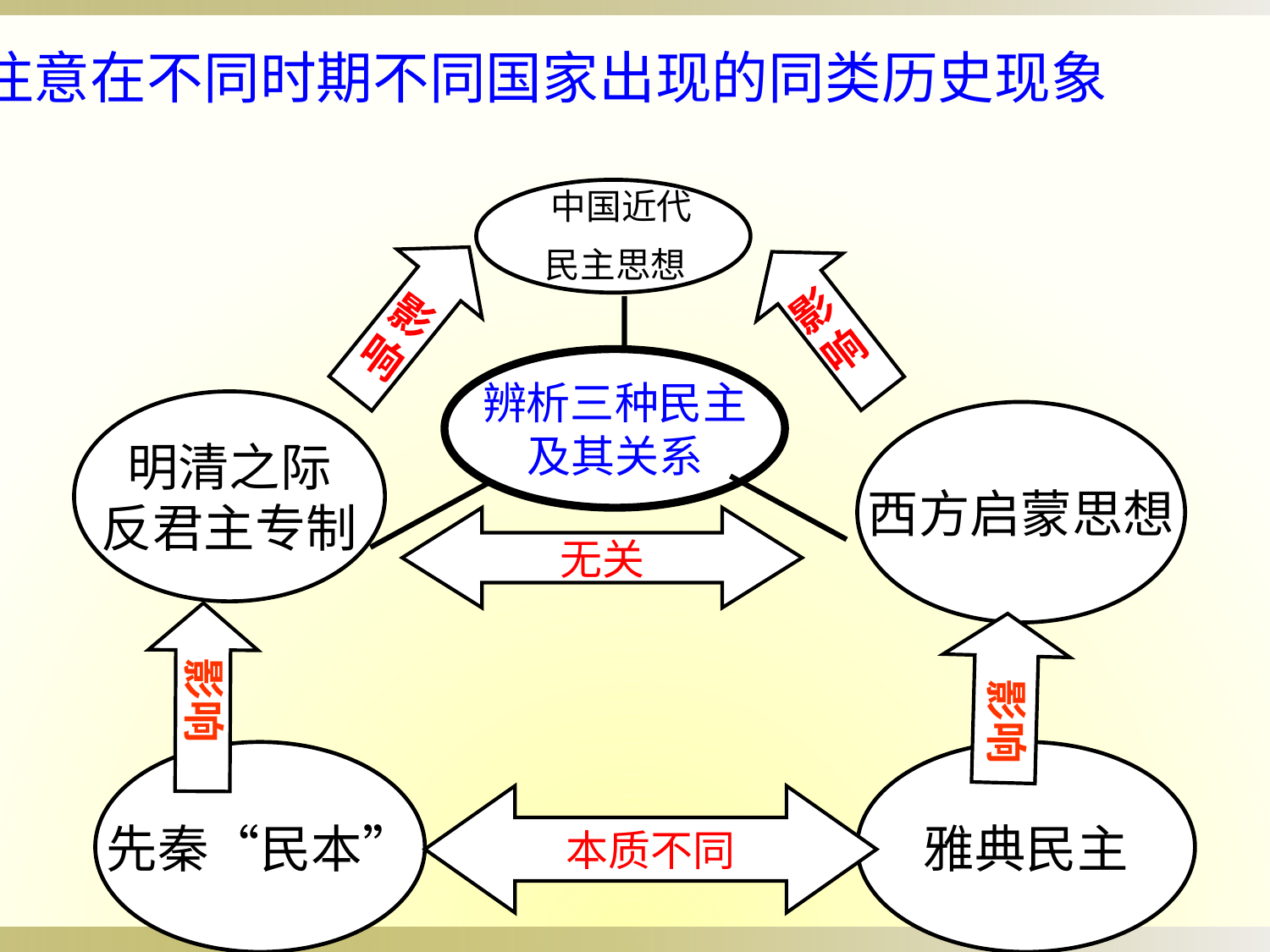

注意在不同时期不同国家出现的同类历史现象
 中国近代
 民主思想

影响
影响

辨析三种民主
及其关系
明清之际
反君主专制
西方启蒙思想

无关

影响
影响
先秦“民本”
雅典民主
本质不同